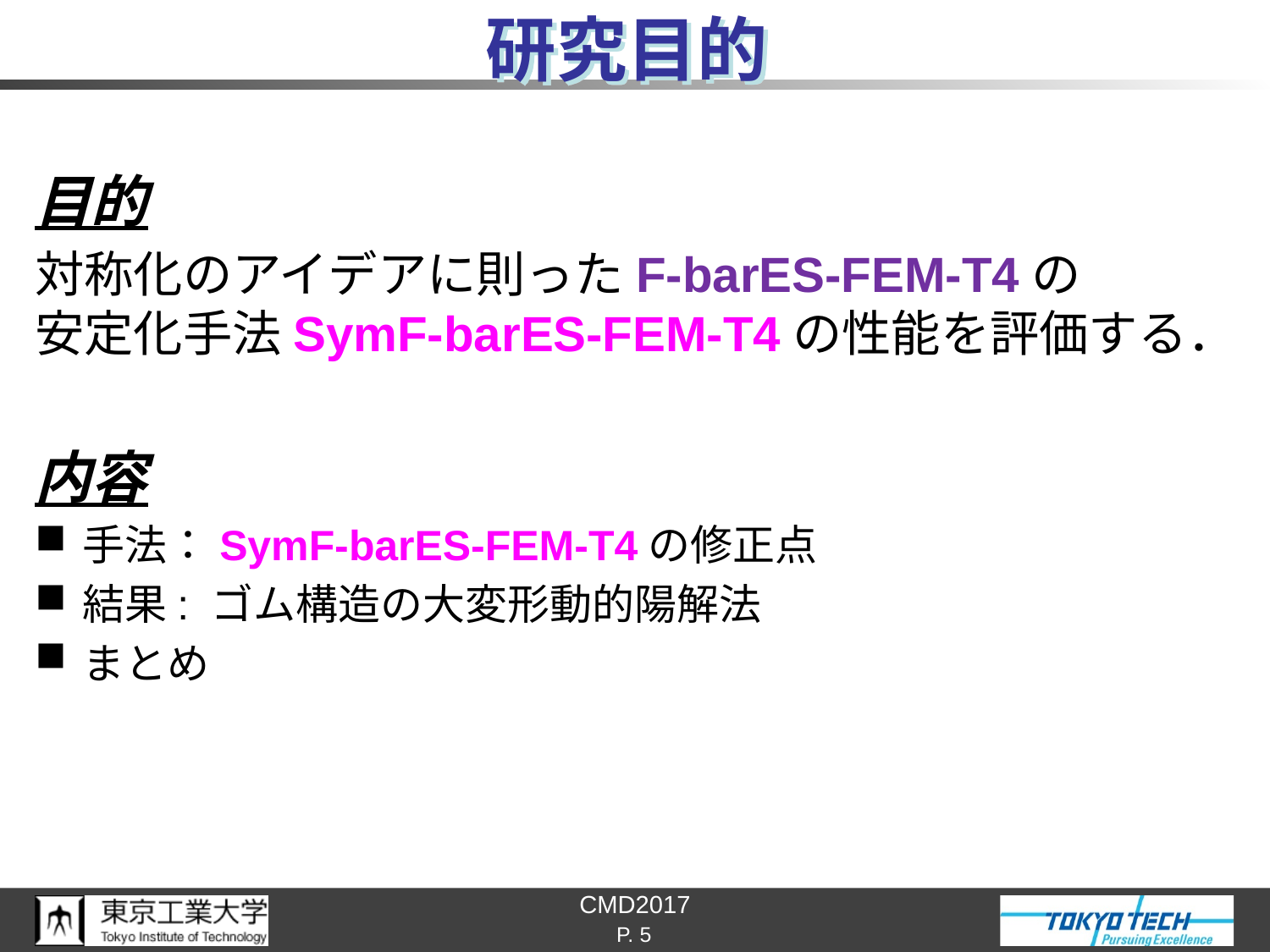

# 研究目的

目的
対称化のアイデアに則ったF-barES-FEM-T4の
安定化手法SymF-barES-FEM-T4の性能を評価する．

内容
手法：SymF-barES-FEM-T4の修正点
結果: ゴム構造の大変形動的陽解法
まとめ
P. 5